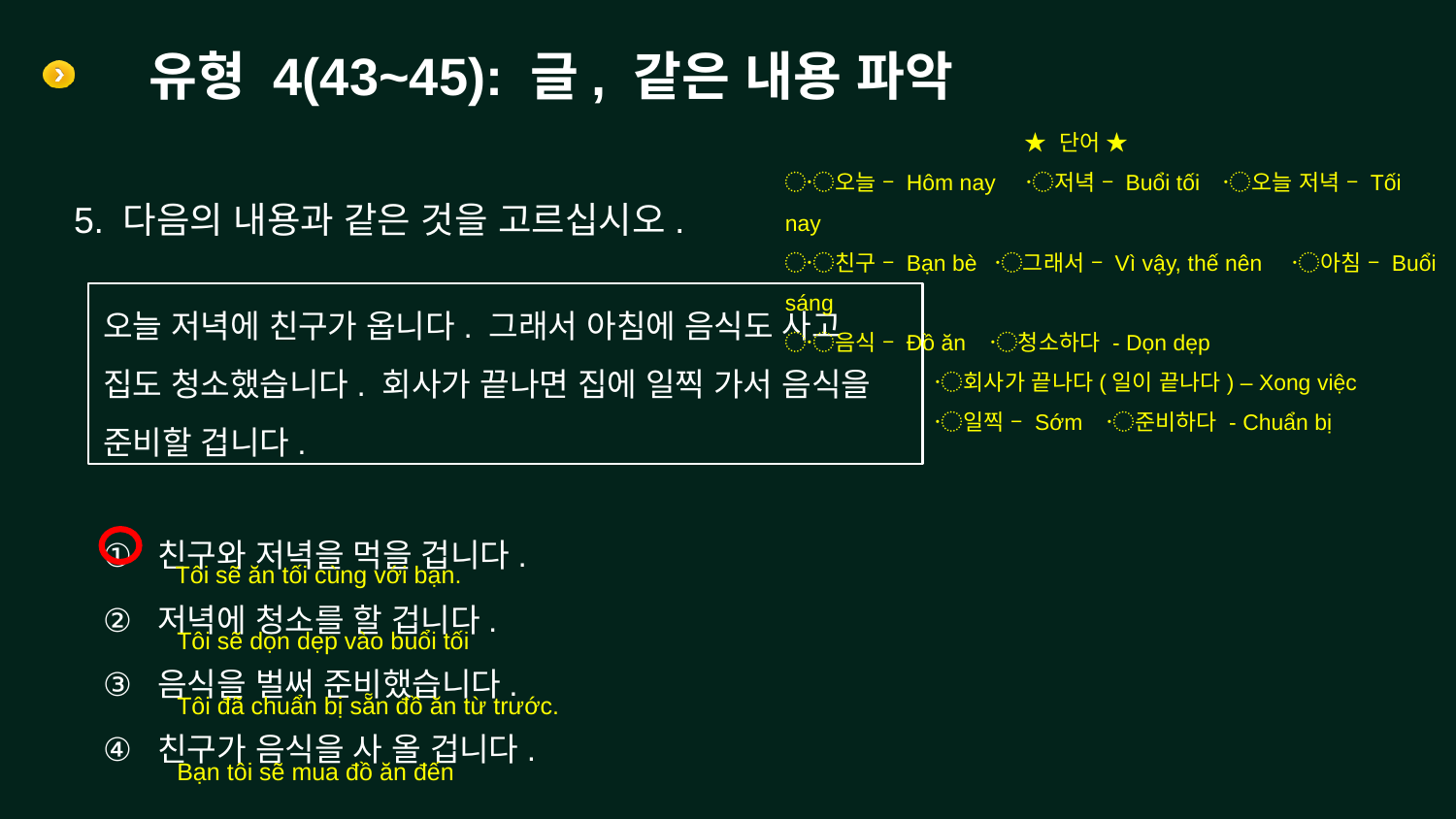

# 유형 4(43~45): 글, 같은 내용 파악
                                      ★ 단어 ★
〮오늘 – Hôm nay    〮저녁 – Buổi tối   〮오늘 저녁 – Tối nay
〮친구 – Bạn bè  〮그래서 – Vì vậy, thế nên    〮아침 – Buổi sáng
〮음식 – Đồ ăn   〮청소하다 - Dọn dẹp
                       〮회사가 끝나다(일이 끝나다) – Xong việc
                       〮일찍 – Sớm   〮준비하다 - Chuẩn bị
5. 다음의 내용과 같은 것을 고르십시오.
오늘 저녁에 친구가 옵니다. 그래서 아침에 음식도 사고 집도 청소했습니다. 회사가 끝나면 집에 일찍 가서 음식을 준비할 겁니다.
친구와 저녁을 먹을 겁니다.
저녁에 청소를 할 겁니다.
음식을 벌써 준비했습니다.
친구가 음식을 사 올 겁니다.

Tôi sẽ ăn tối cùng với bạn.
Tôi sẽ dọn dẹp vào buổi tối
Tôi đã chuẩn bị sẵn đồ ăn từ trước.
Bạn tôi sẽ mua đồ ăn đến